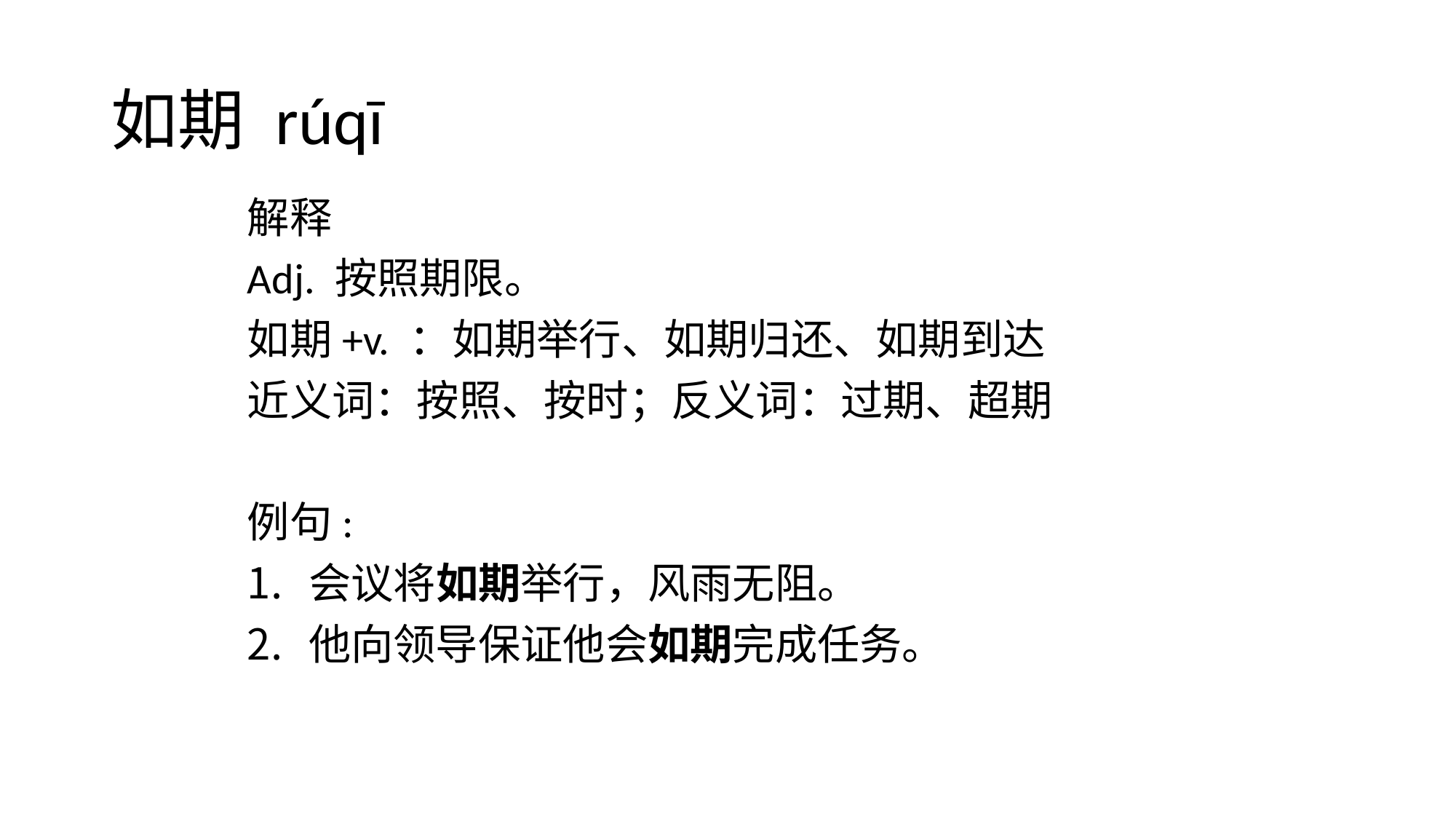

# 如期 rúqī
解释
Adj. 按照期限。
如期+v. ：如期举行、如期归还、如期到达
近义词：按照、按时；反义词：过期、超期

例句:
会议将如期举行，风雨无阻。
他向领导保证他会如期完成任务。